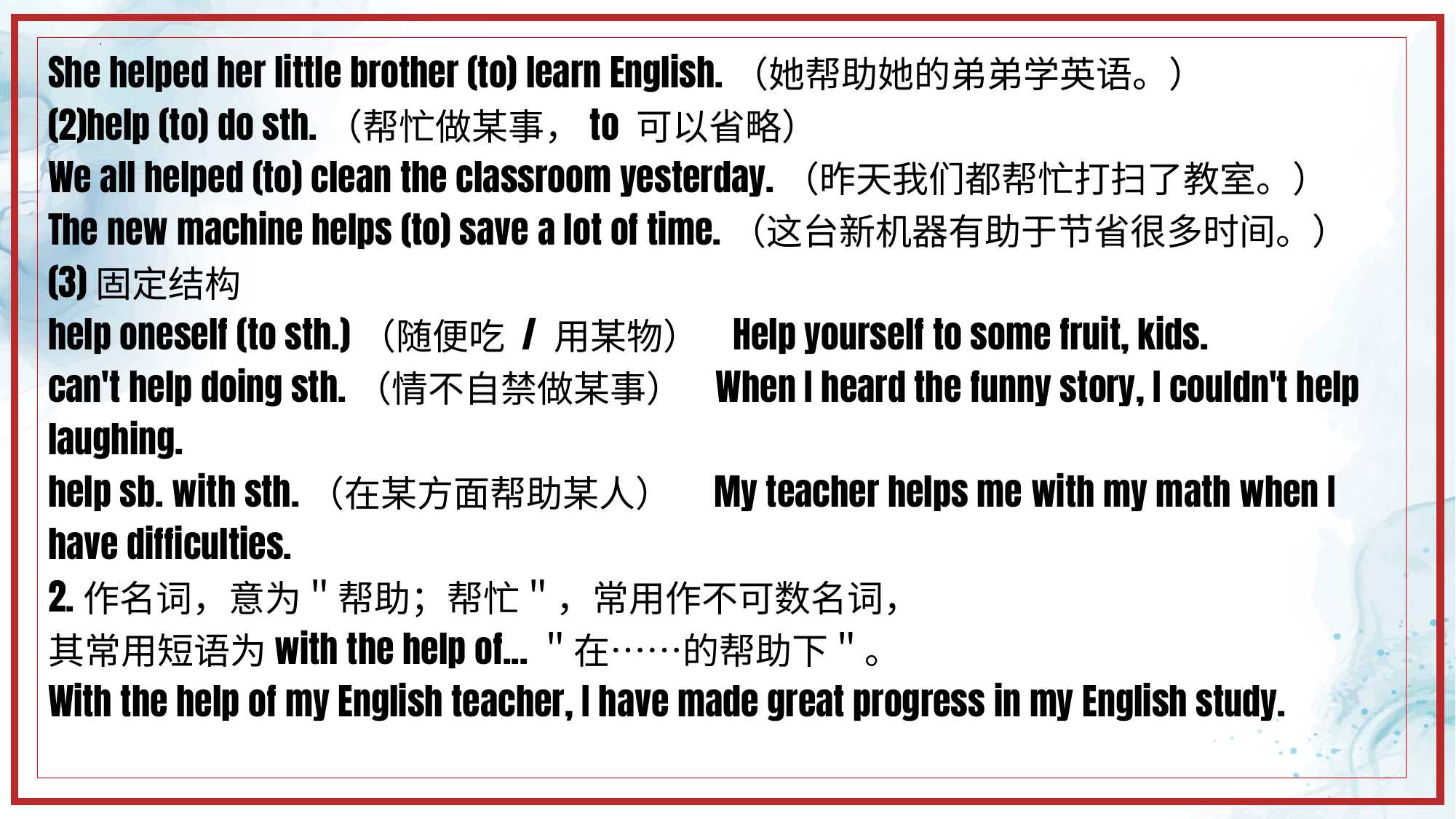

She helped her little brother (to) learn English.（她帮助她的弟弟学英语。）
(2)help (to) do sth.（帮忙做某事，to 可以省略）
We all helped (to) clean the classroom yesterday.（昨天我们都帮忙打扫了教室。）
The new machine helps (to) save a lot of time.（这台新机器有助于节省很多时间。）
(3)固定结构
help oneself (to sth.)（随便吃 / 用某物）   Help yourself to some fruit, kids.
can't help doing sth.（情不自禁做某事）   When I heard the funny story, I couldn't help laughing.
help sb. with sth.（在某方面帮助某人）    My teacher helps me with my math when I have difficulties.
2.作名词，意为＂帮助；帮忙＂，常用作不可数名词，
其常用短语为with the help of...＂在……的帮助下＂。
With the help of my English teacher, I have made great progress in my English study.